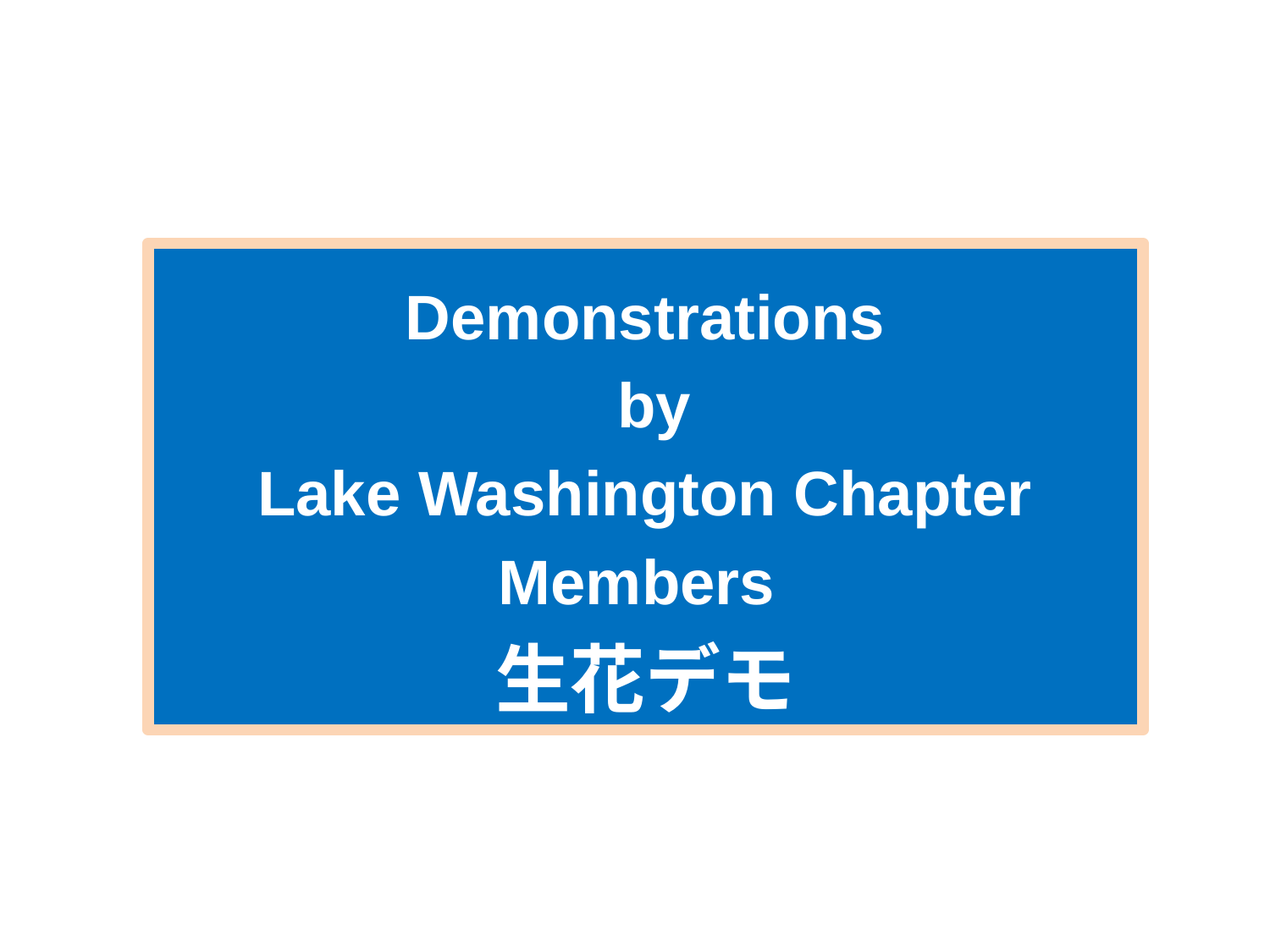

Demonstrations
 by
Lake Washington Chapter
Members
生花デモ